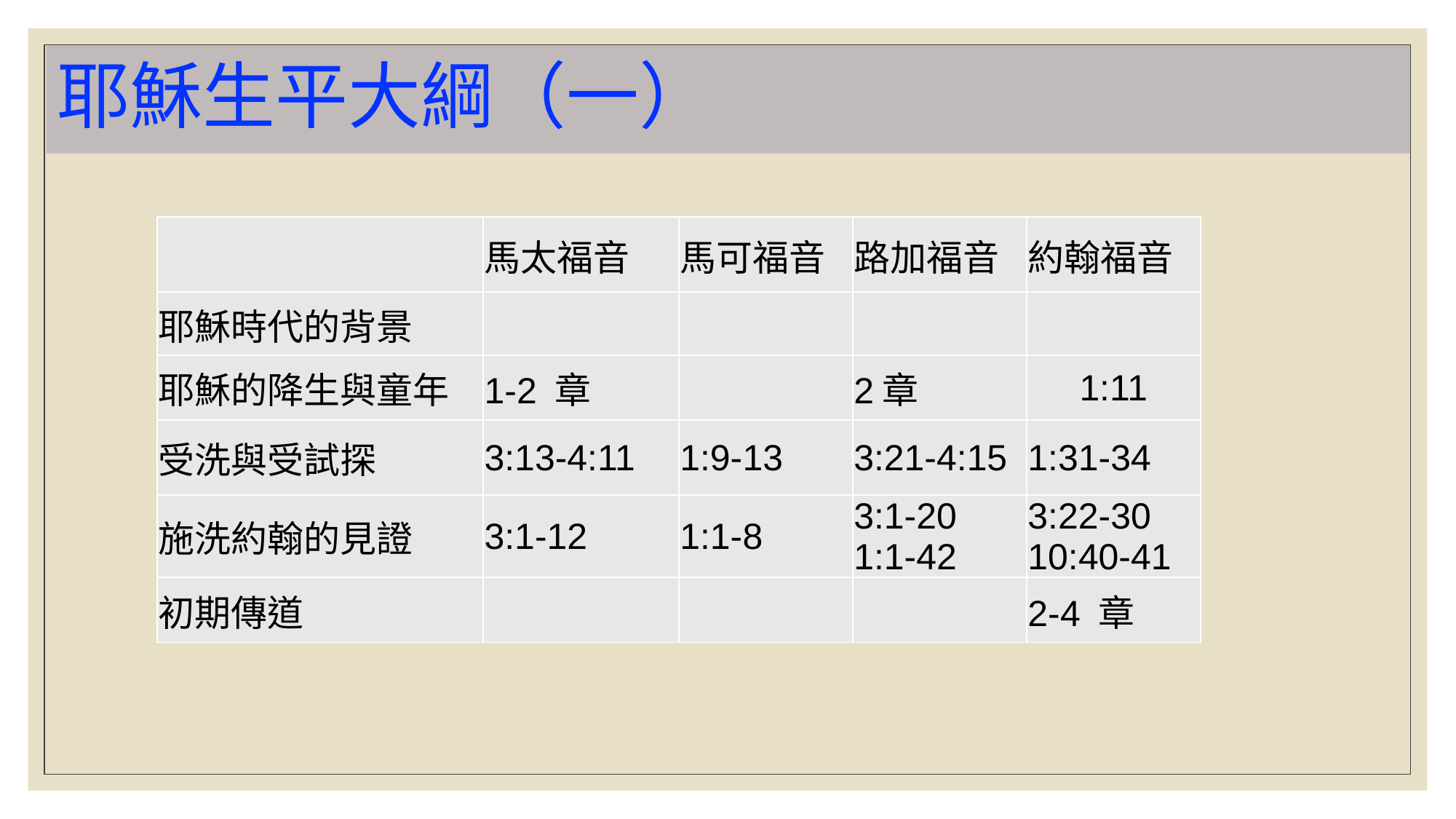

# 耶穌生平大綱（一）
|  | 馬太福音 | 馬可福音 | 路加福音 | 約翰福音 |
| --- | --- | --- | --- | --- |
| 耶穌時代的背景 |  |  |  |  |
| 耶穌的降生與童年 | 1-2 章 |  | 2章 | 1:11 |
| 受洗與受試探 | 3:13-4:11 | 1:9-13 | 3:21-4:15 | 1:31-34 |
| 施洗約翰的見證 | 3:1-12 | 1:1-8 | 3:1-20 1:1-42 | 3:22-30 10:40-41 |
| 初期傳道 |  |  |  | 2-4 章 |